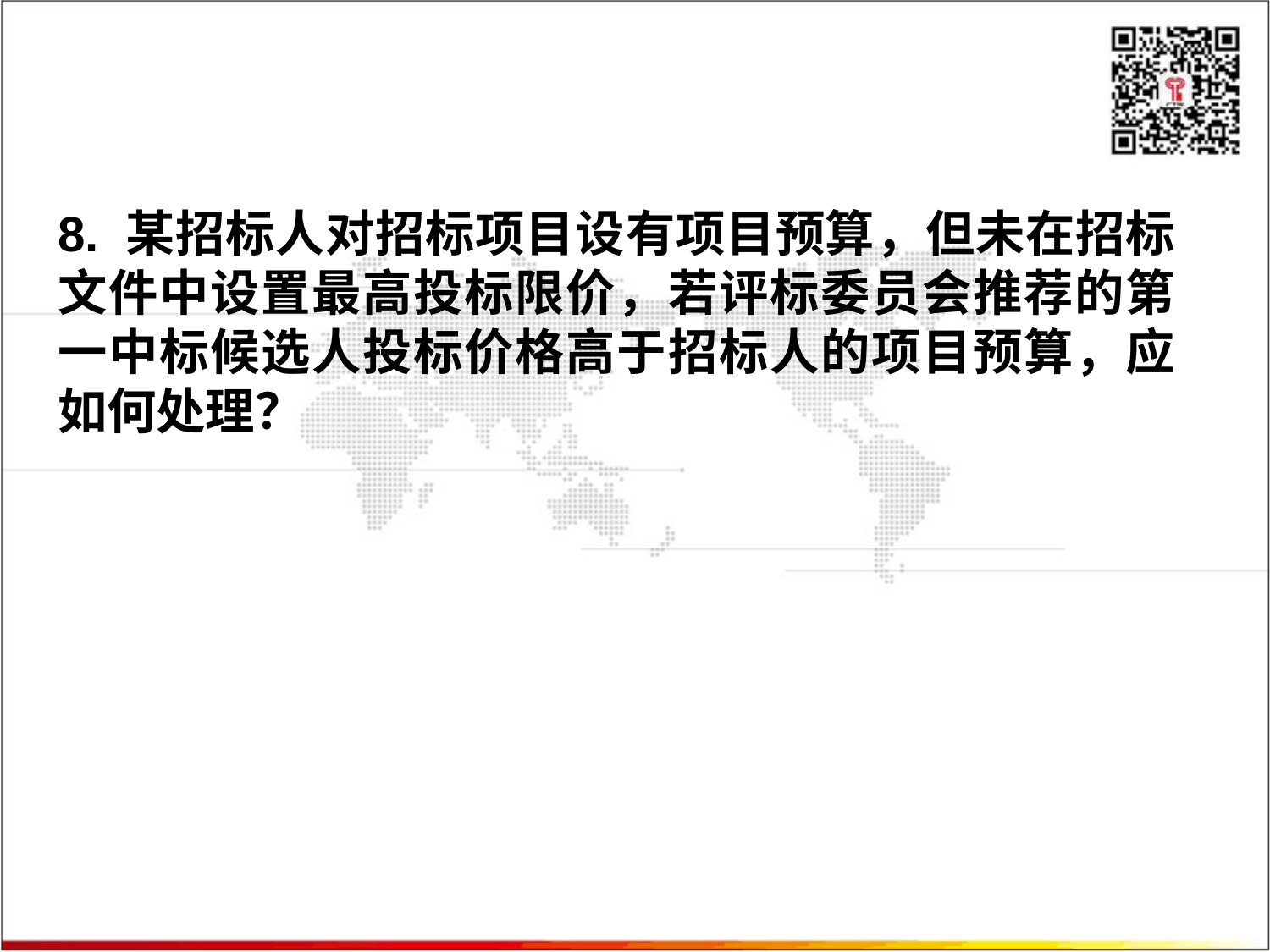

8. 某招标人对招标项目设有项目预算，但未在招标文件中设置最高投标限价，若评标委员会推荐的第一中标候选人投标价格高于招标人的项目预算，应如何处理？